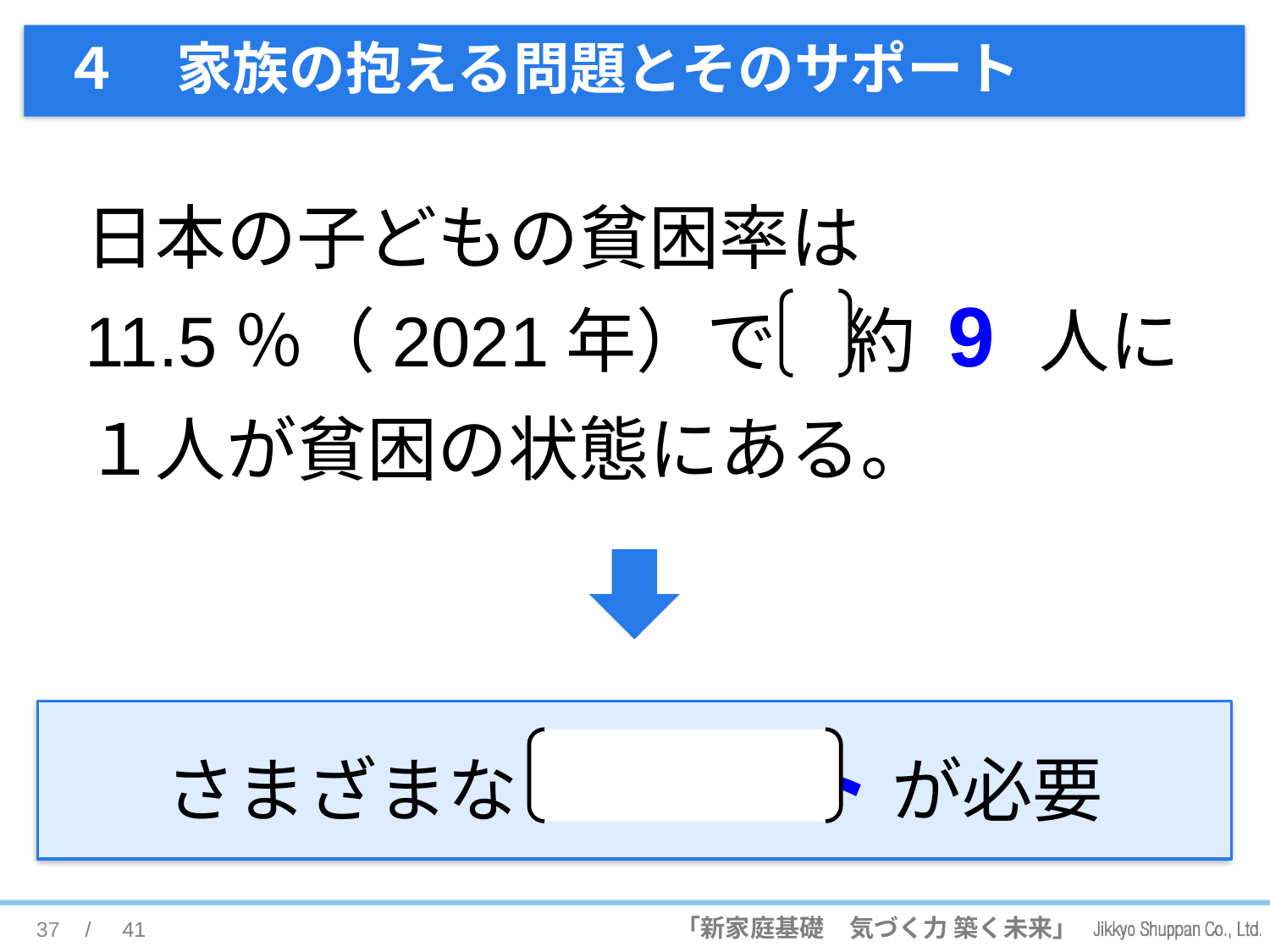

# ４　家族の抱える問題とそのサポート
日本の子どもの貧困率は
11.5％（2021年）で，約 9 人に１人が貧困の状態にある。

さまざまな サポート が必要

37